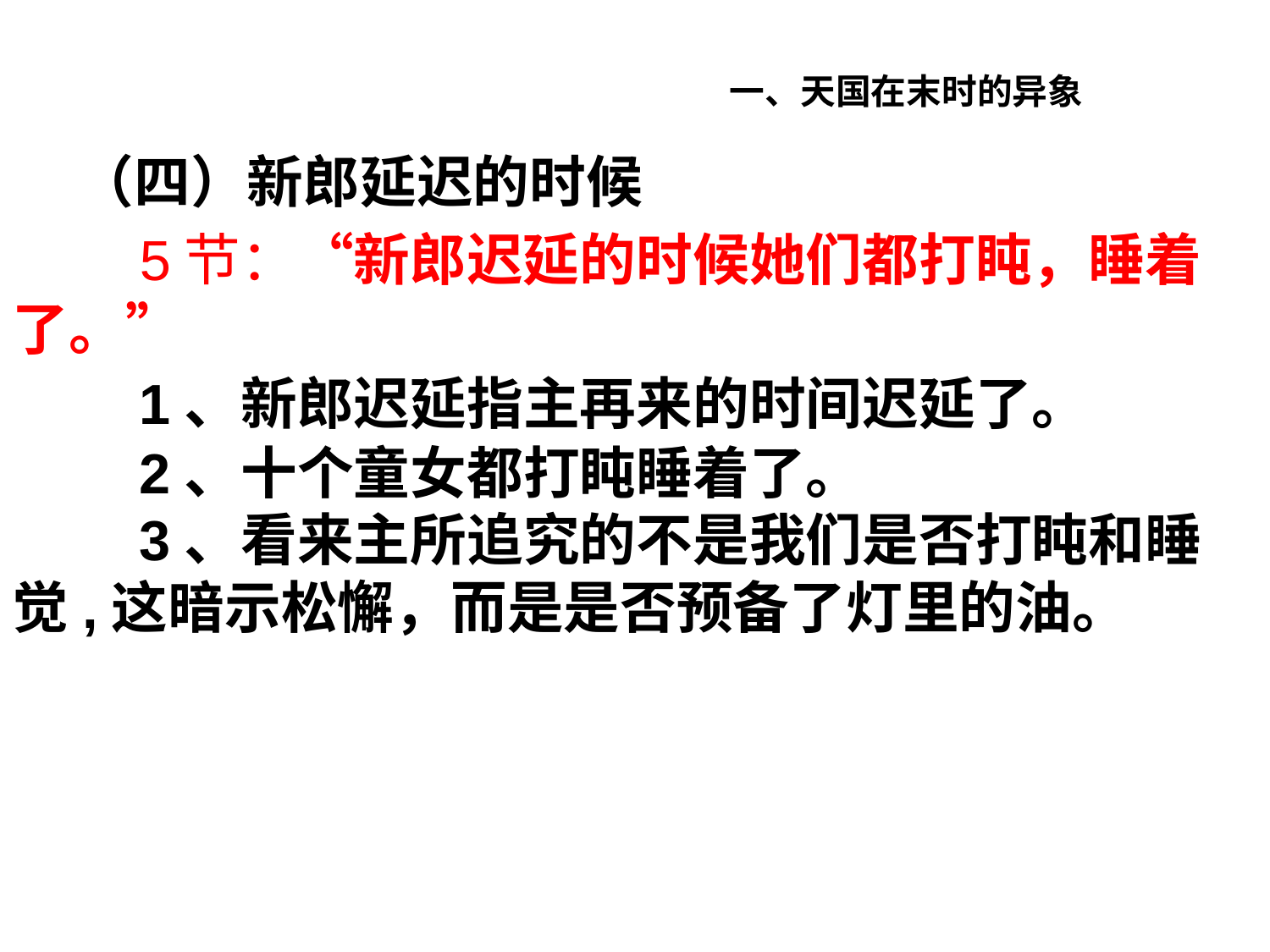

# 一、天国在末时的异象
   （四）新郎延迟的时候
 	5节：“新郎迟延的时候她们都打盹，睡着了。”
	1、新郎迟延指主再来的时间迟延了。
 	2、十个童女都打盹睡着了。
	3、看来主所追究的不是我们是否打盹和睡觉,这暗示松懈，而是是否预备了灯里的油。